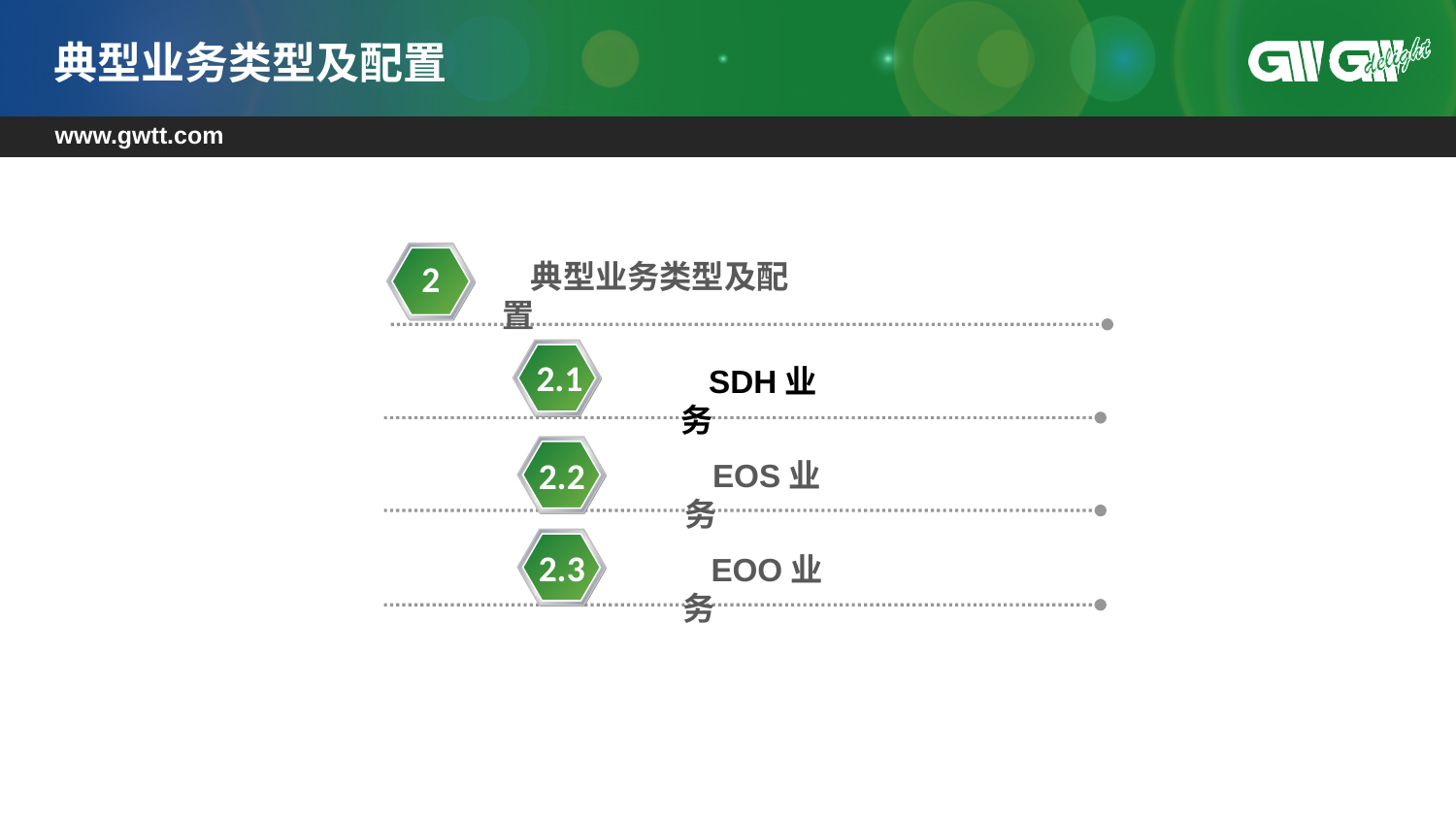

# 典型业务类型及配置
1.1

2
典型业务类型及配置

2.1
SDH业务

2.2
EOS业务

2.3
EOO业务